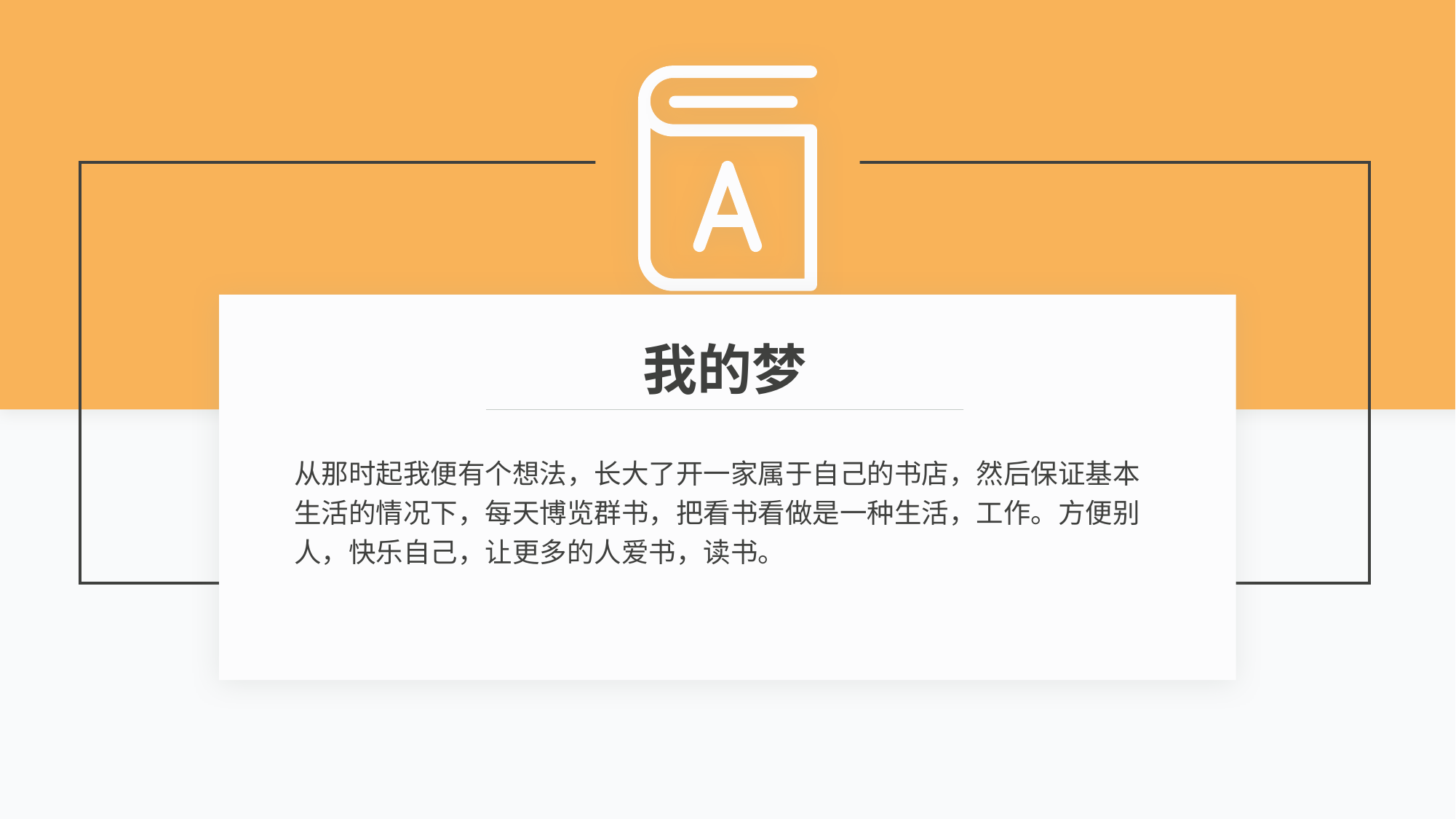

我的梦
从那时起我便有个想法，长大了开一家属于自己的书店，然后保证基本生活的情况下，每天博览群书，把看书看做是一种生活，工作。方便别人，快乐自己，让更多的人爱书，读书。